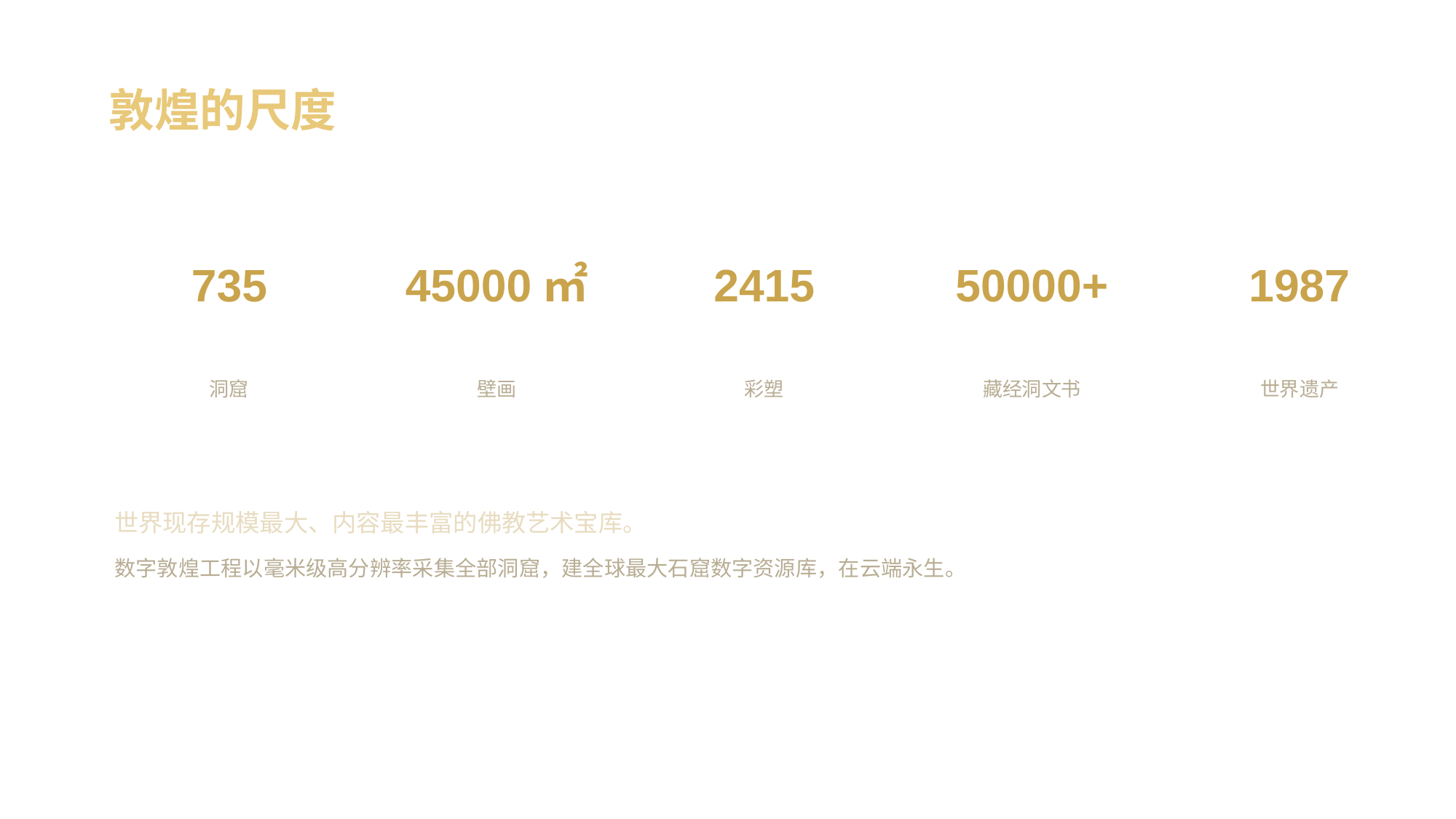

敦煌的尺度

735
45000㎡
2415
50000+
1987
洞窟
壁画
彩塑
藏经洞文书
世界遗产
世界现存规模最大、内容最丰富的佛教艺术宝库。
数字敦煌工程以毫米级高分辨率采集全部洞窟，建全球最大石窟数字资源库，在云端永生。